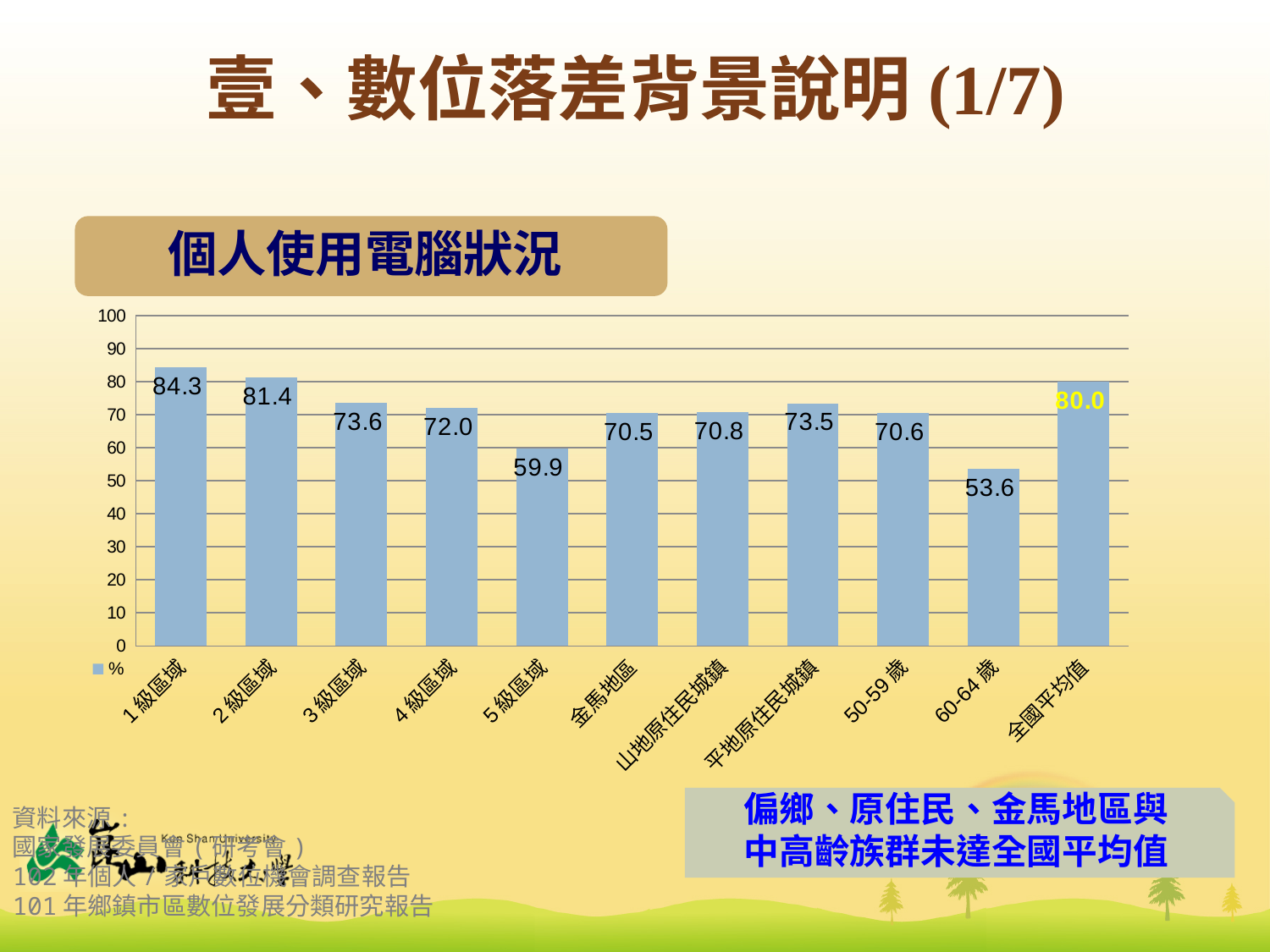

壹、數位落差背景說明(1/7)

個人使用電腦狀況

### Chart

| Category | % |
|---|---|
| 1級區域 | 84.3 |
| 2級區域 | 81.4 |
| 3級區域 | 73.6 |
| 4級區域 | 72.0 |
| 5級區域 | 59.9 |
| 金馬地區 | 70.5 |
| 山地原住民城鎮 | 70.8 |
| 平地原住民城鎮 | 73.5 |
| 50-59歲 | 70.6 |
| 60-64歲 | 53.6 |
| 全國平均值 | 80.0 |
偏鄉、原住民、金馬地區與
中高齡族群未達全國平均值
資料來源:
國家發展委員會(研考會)
102年個人/家戶數位機會調查報告
101年鄉鎮市區數位發展分類研究報告